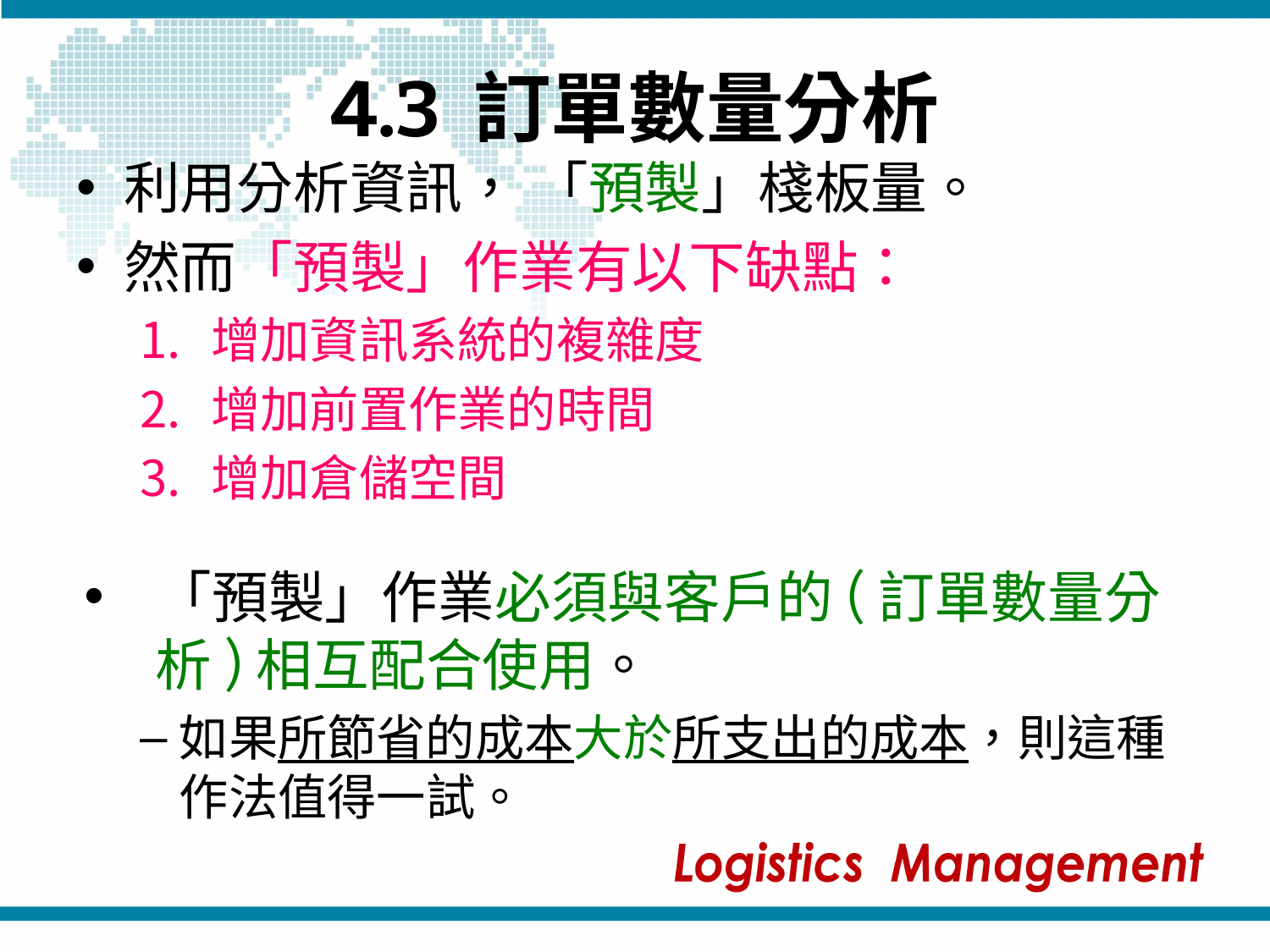

# 4.3 訂單數量分析
利用分析資訊， 「預製」棧板量。
然而「預製」作業有以下缺點：
增加資訊系統的複雜度
增加前置作業的時間
增加倉儲空間

「預製」作業必須與客戶的(訂單數量分析)相互配合使用。
如果所節省的成本大於所支出的成本，則這種作法值得一試。